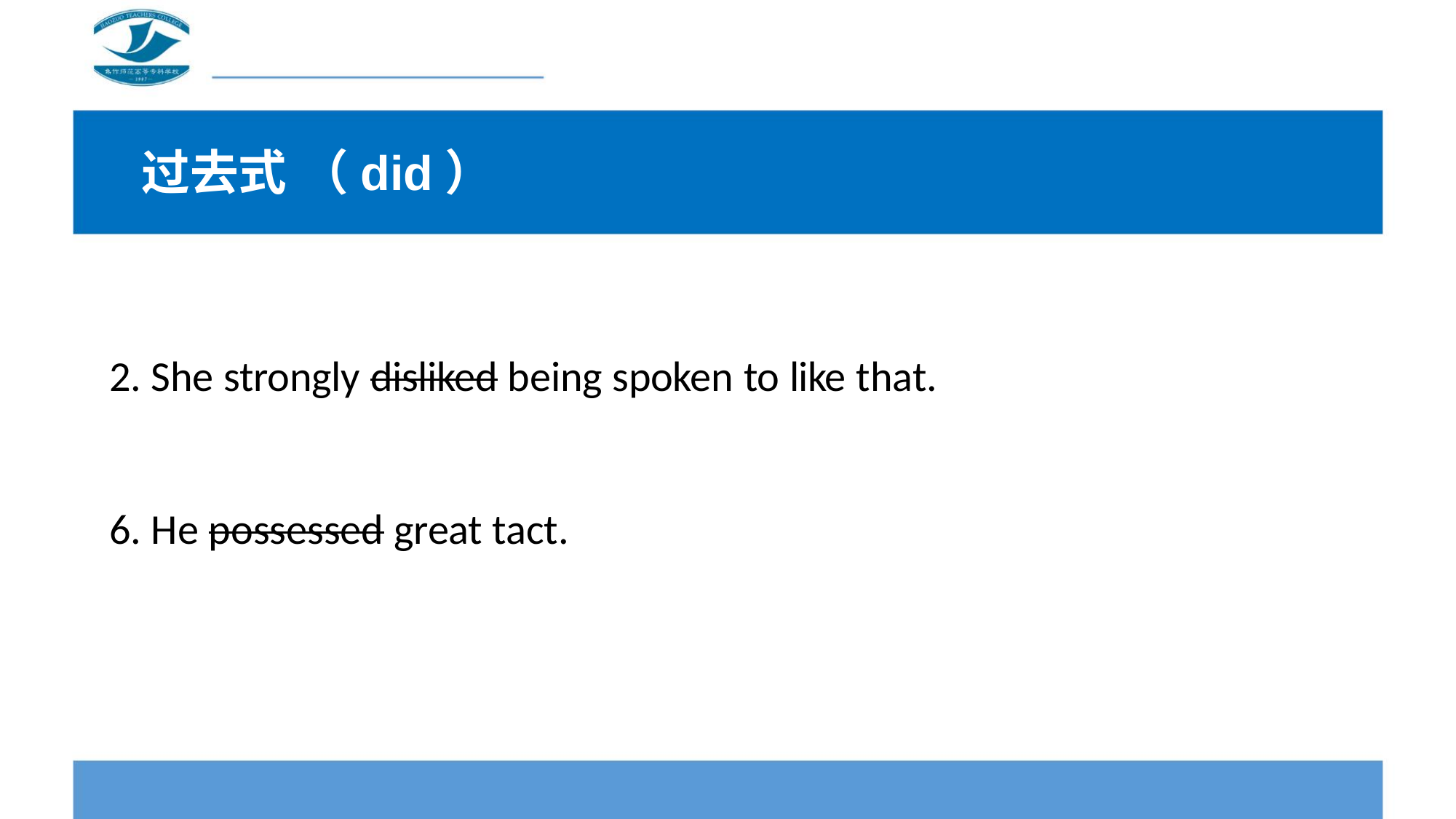

过去式 （did）
2. She strongly disliked being spoken to like that.
6. He possessed great tact.